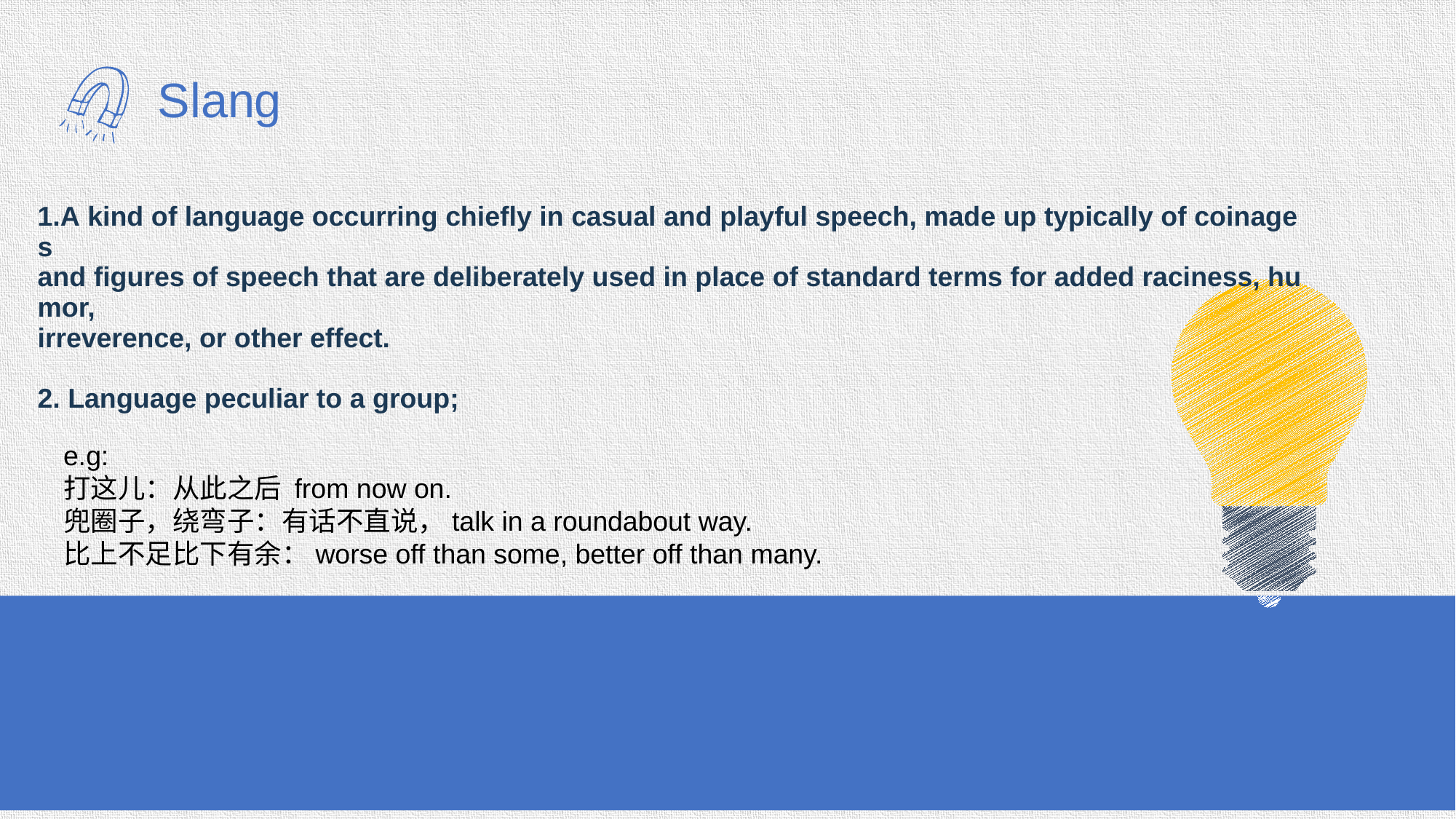

Slang
1.A kind of language occurring chiefly in casual and playful speech, made up typically of coinages and figures of speech that are deliberately used in place of standard terms for added raciness, humor,
irreverence, or other effect.

2. Language peculiar to a group;

e.g:
打这儿：从此之后 from now on.
兜圈子，绕弯子：有话不直说，talk in a roundabout way.
比上不足比下有余：worse off than some, better off than many.